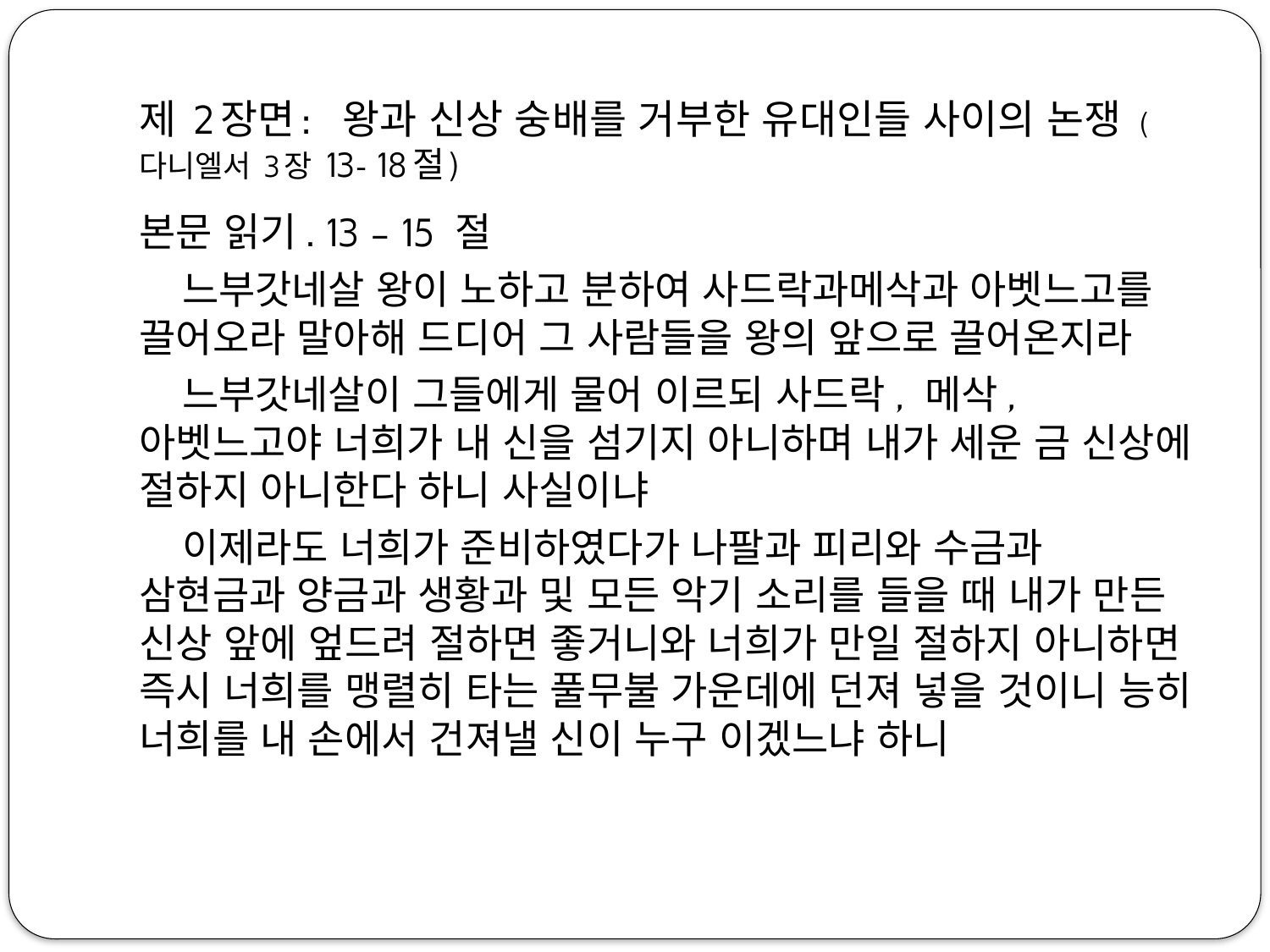

# 제 2장면:  왕과 신상 숭배를 거부한 유대인들 사이의 논쟁 (다니엘서 3장 13- 18절)
본문 읽기. 13 – 15 절
   느부갓네살 왕이 노하고 분하여 사드락과메삭과 아벳느고를 끌어오라 말아해 드디어 그 사람들을 왕의 앞으로 끌어온지라
   느부갓네살이 그들에게 물어 이르되 사드락, 메삭, 아벳느고야 너희가 내 신을 섬기지 아니하며 내가 세운 금 신상에 절하지 아니한다 하니 사실이냐
   이제라도 너희가 준비하였다가 나팔과 피리와 수금과 삼현금과 양금과 생황과 및 모든 악기 소리를 들을 때 내가 만든 신상 앞에 엎드려 절하면 좋거니와 너희가 만일 절하지 아니하면 즉시 너희를 맹렬히 타는 풀무불 가운데에 던져 넣을 것이니 능히 너희를 내 손에서 건져낼 신이 누구 이겠느냐 하니